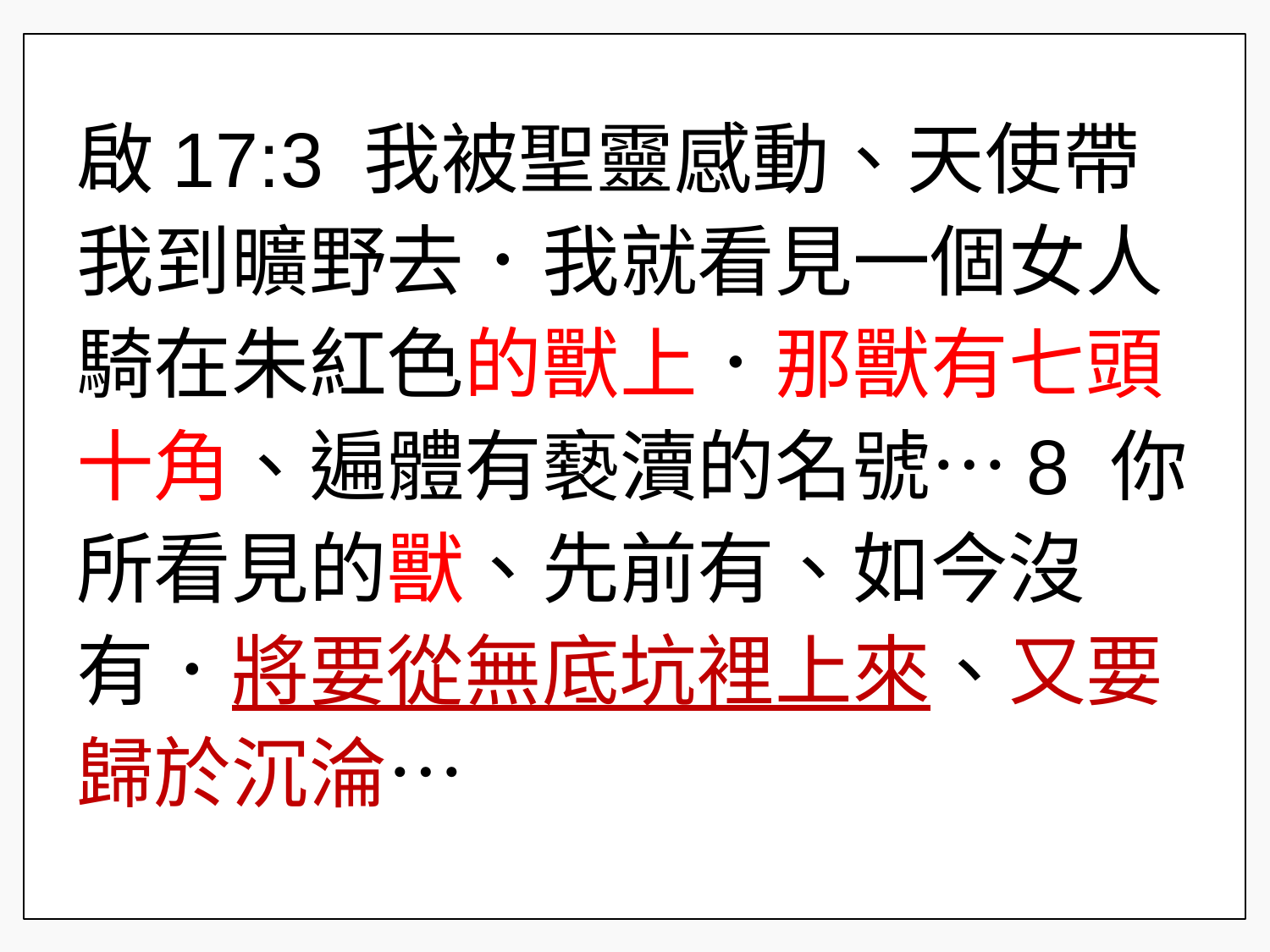

啟17:3 我被聖靈感動、天使帶我到曠野去．我就看見一個女人騎在朱紅色的獸上．那獸有七頭十角、遍體有褻瀆的名號…8 你所看見的獸、先前有、如今沒有．將要從無底坑裡上來、又要歸於沉淪…